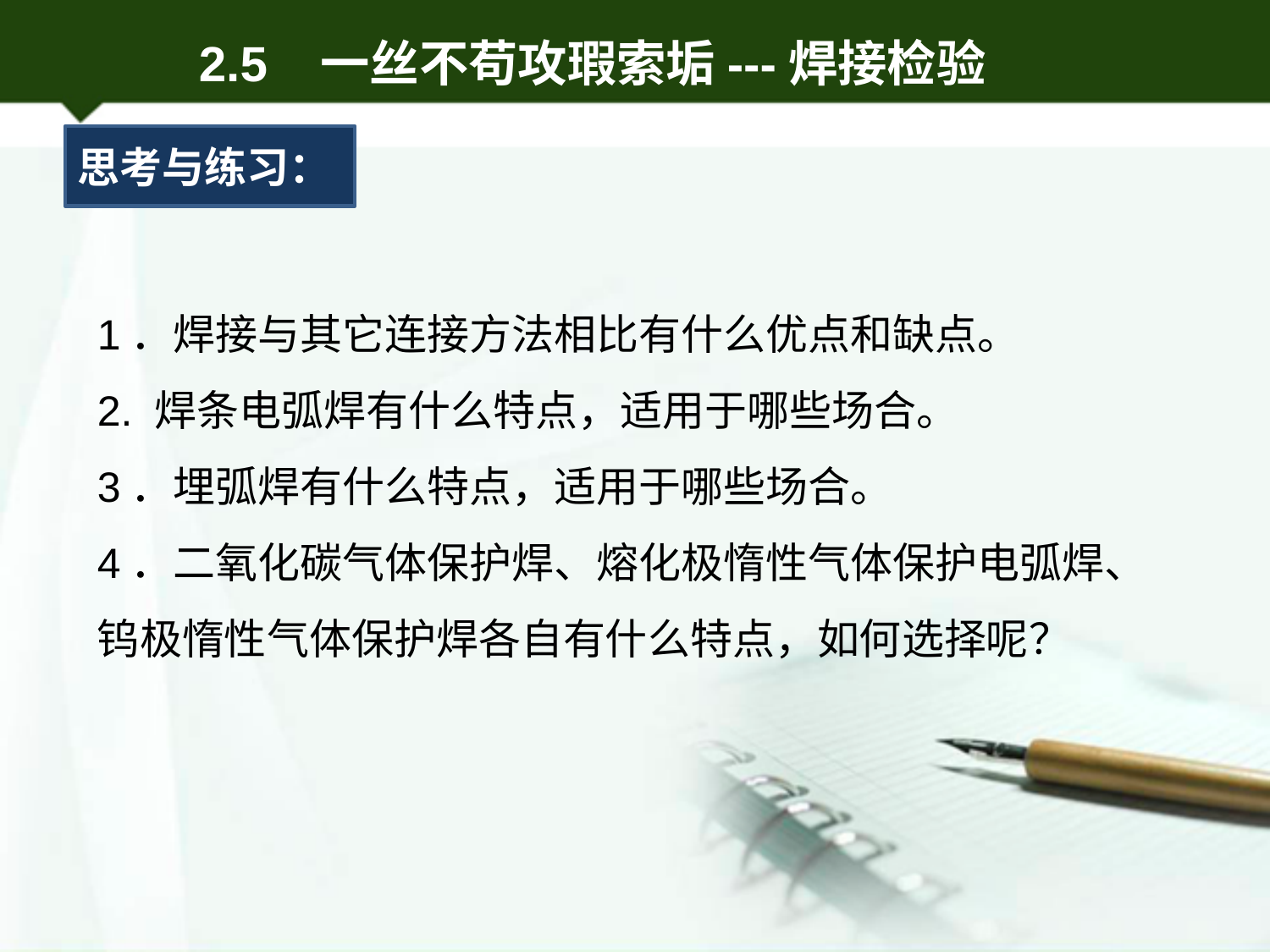

2.5   一丝不苟攻瑕索垢---焊接检验
思考与练习：
1．焊接与其它连接方法相比有什么优点和缺点。
2. 焊条电弧焊有什么特点，适用于哪些场合。
3．埋弧焊有什么特点，适用于哪些场合。
4．二氧化碳气体保护焊、熔化极惰性气体保护电弧焊、 钨极惰性气体保护焊各自有什么特点，如何选择呢？